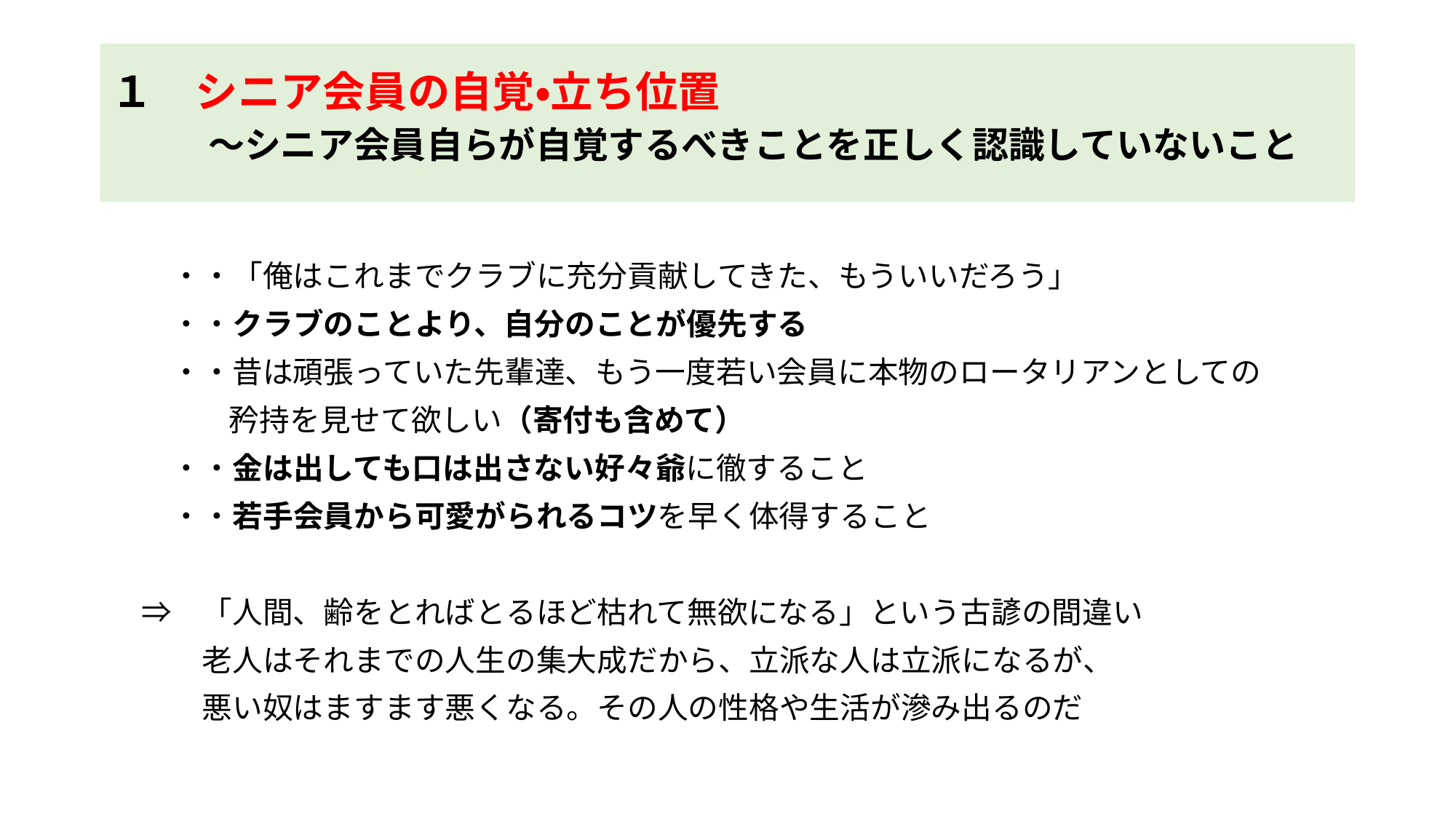

# １　シニア会員の自覚・立ち位置 　　～シニア会員自らが自覚するべきことを正しく認識していないこと
　　・・「俺はこれまでクラブに充分貢献してきた、もういいだろう」
　　・・クラブのことより、自分のことが優先する
　　・・昔は頑張っていた先輩達、もう一度若い会員に本物のロータリアンとしての
　　　    矜持を見せて欲しい（寄付も含めて）
　　・・金は出しても口は出さない好々爺に徹すること
　　・・若手会員から可愛がられるコツを早く体得すること

　⇒　「人間、齢をとればとるほど枯れて無欲になる」という古諺の間違い
　　　老人はそれまでの人生の集大成だから、立派な人は立派になるが、
　　　悪い奴はますます悪くなる。その人の性格や生活が滲み出るのだ